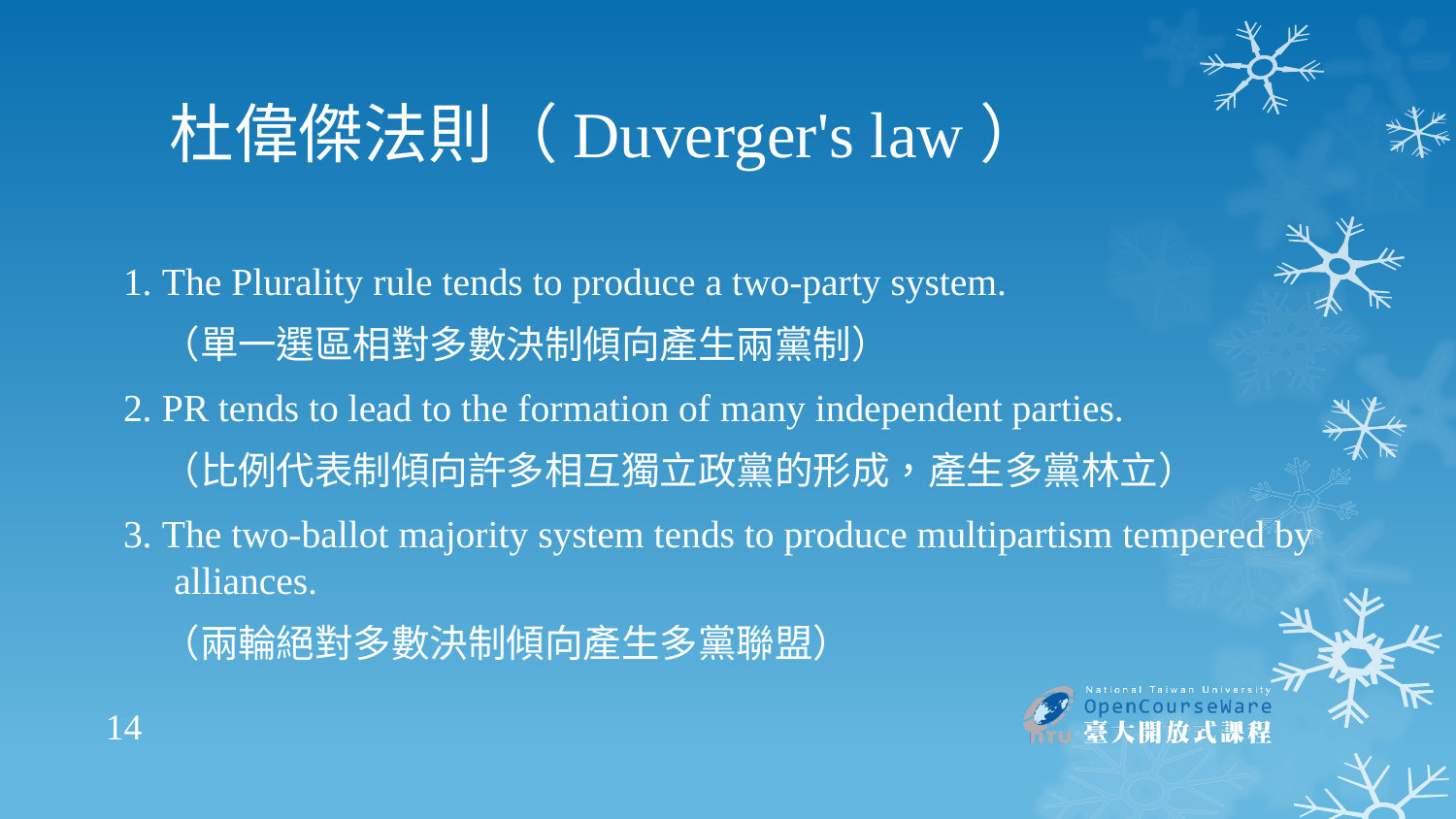

# 杜偉傑法則（Duverger's law）
1. The Plurality rule tends to produce a two-party system.
　（單一選區相對多數決制傾向產生兩黨制）
2. PR tends to lead to the formation of many independent parties.
　（比例代表制傾向許多相互獨立政黨的形成，產生多黨林立）
3. The two-ballot majority system tends to produce multipartism tempered by alliances.
　（兩輪絕對多數決制傾向產生多黨聯盟）
14